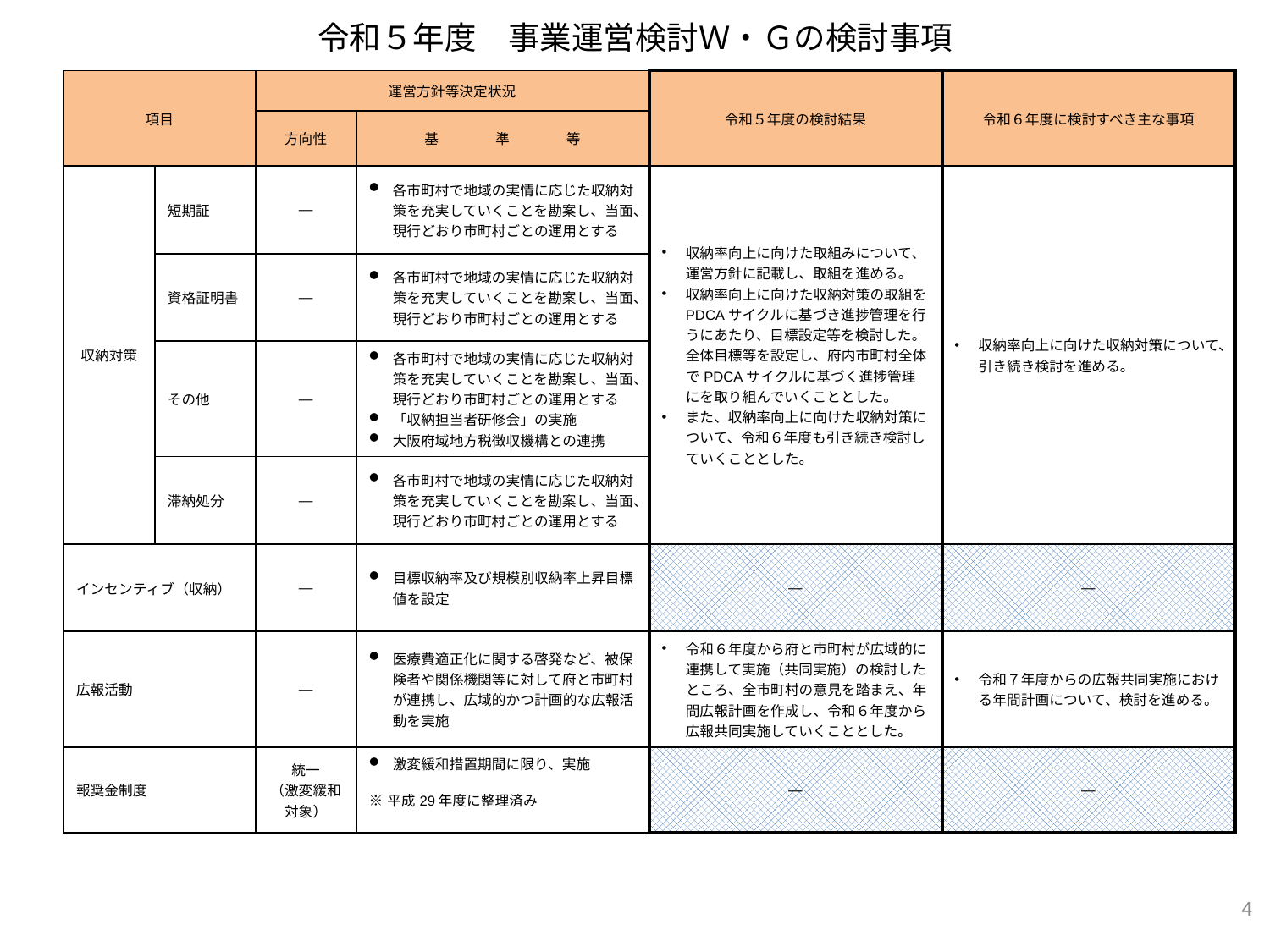

# 令和５年度　事業運営検討Ｗ・Ｇの検討事項
| 項目 |  | 運営方針等決定状況 |  | 令和５年度の検討結果 | 令和６年度に検討すべき主な事項 |
| --- | --- | --- | --- | --- | --- |
|  |  | 方向性 | 基　　　　準　　　　等 |  |  |
| 収納対策 | 短期証 | ― | 各市町村で地域の実情に応じた収納対策を充実していくことを勘案し、当面、現行どおり市町村ごとの運用とする | 収納率向上に向けた取組みについて、運営方針に記載し、取組を進める。 収納率向上に向けた収納対策の取組をPDCAサイクルに基づき進捗管理を行うにあたり、目標設定等を検討した。全体目標等を設定し、府内市町村全体でPDCAサイクルに基づく進捗管理にを取り組んでいくこととした。 また、収納率向上に向けた収納対策について、令和６年度も引き続き検討していくこととした。 | 収納率向上に向けた収納対策について、引き続き検討を進める。 |
|  | 資格証明書 | ― | 各市町村で地域の実情に応じた収納対策を充実していくことを勘案し、当面、現行どおり市町村ごとの運用とする |  |  |
|  | その他 | ― | 各市町村で地域の実情に応じた収納対策を充実していくことを勘案し、当面、現行どおり市町村ごとの運用とする 「収納担当者研修会」の実施 大阪府域地方税徴収機構との連携 |  |  |
|  | 滞納処分 | ― | 各市町村で地域の実情に応じた収納対策を充実していくことを勘案し、当面、現行どおり市町村ごとの運用とする |  |  |
| インセンティブ（収納） |  | ― | 目標収納率及び規模別収納率上昇目標値を設定 | ― | ― |
| 広報活動 |  | ― | 医療費適正化に関する啓発など、被保険者や関係機関等に対して府と市町村が連携し、広域的かつ計画的な広報活動を実施 | 令和６年度から府と市町村が広域的に連携して実施（共同実施）の検討したところ、全市町村の意見を踏まえ、年間広報計画を作成し、令和６年度から広報共同実施していくこととした。 | 令和７年度からの広報共同実施における年間計画について、検討を進める。 |
| 報奨金制度 |  | 統一 （激変緩和対象） | 激変緩和措置期間に限り、実施 ※平成29年度に整理済み | ― | ― |
4